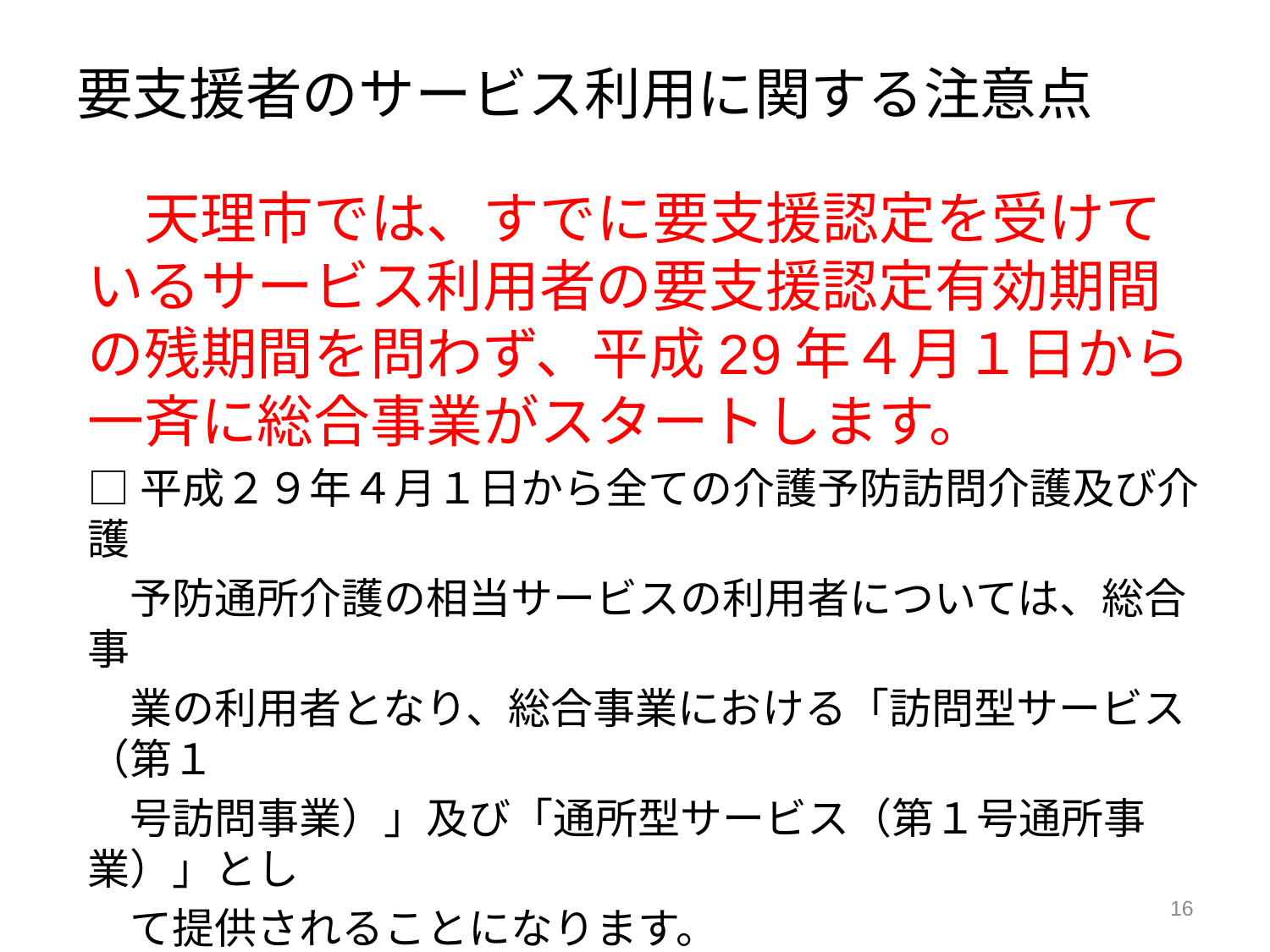

# 要支援者のサービス利用に関する注意点
　天理市では、すでに要支援認定を受けているサービス利用者の要支援認定有効期間の残期間を問わず、平成29年４月１日から一斉に総合事業がスタートします。
□平成２９年４月１日から全ての介護予防訪問介護及び介護
　予防通所介護の相当サービスの利用者については、総合事
　業の利用者となり、総合事業における「訪問型サービス（第１
　号訪問事業）」及び「通所型サービス（第１号通所事業）」とし
　て提供されることになります。

16